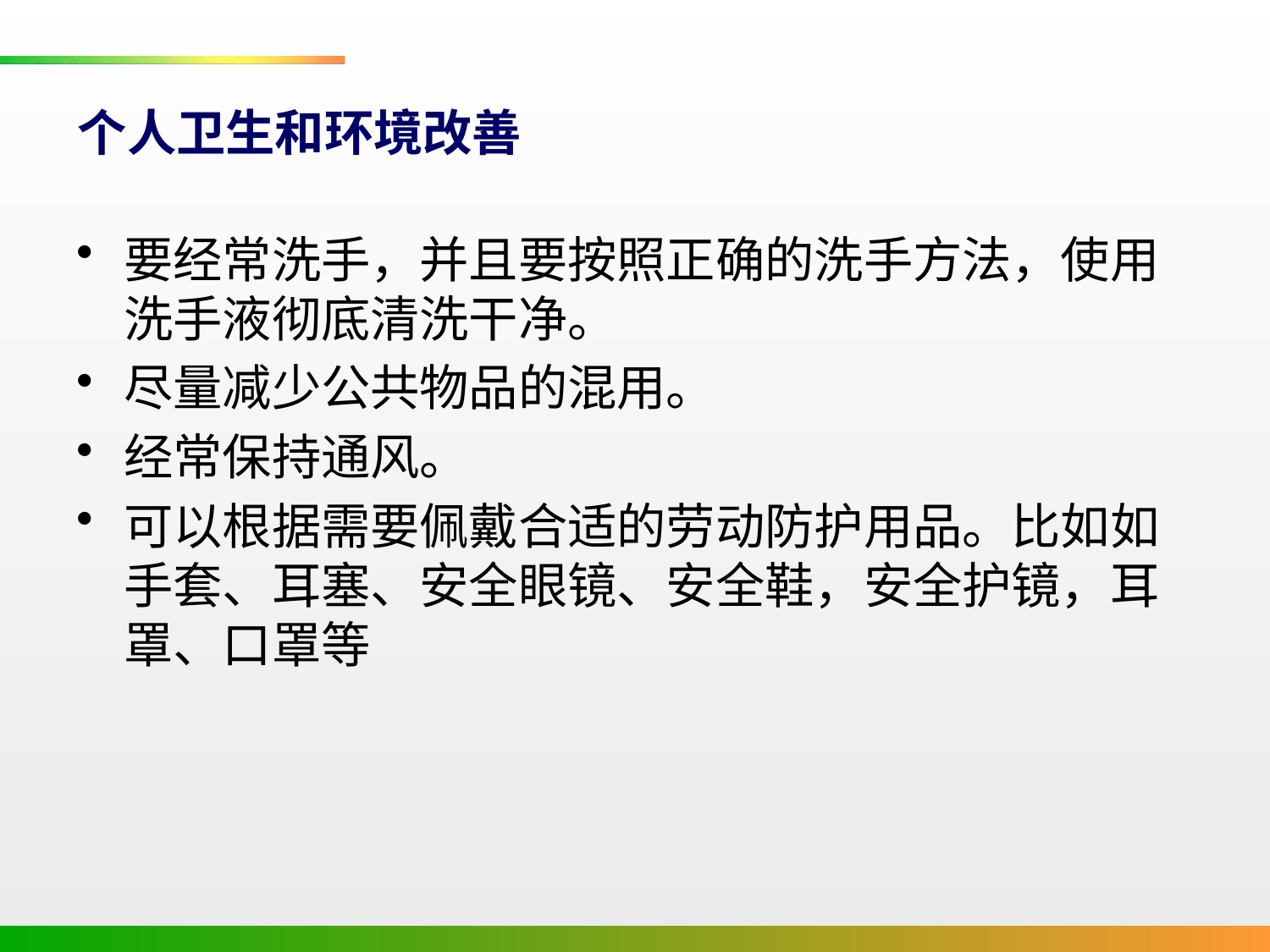

# 个人卫生和环境改善
要经常洗手，并且要按照正确的洗手方法，使用洗手液彻底清洗干净。
尽量减少公共物品的混用。
经常保持通风。
可以根据需要佩戴合适的劳动防护用品。比如如手套、耳塞、安全眼镜、安全鞋，安全护镜，耳罩、口罩等